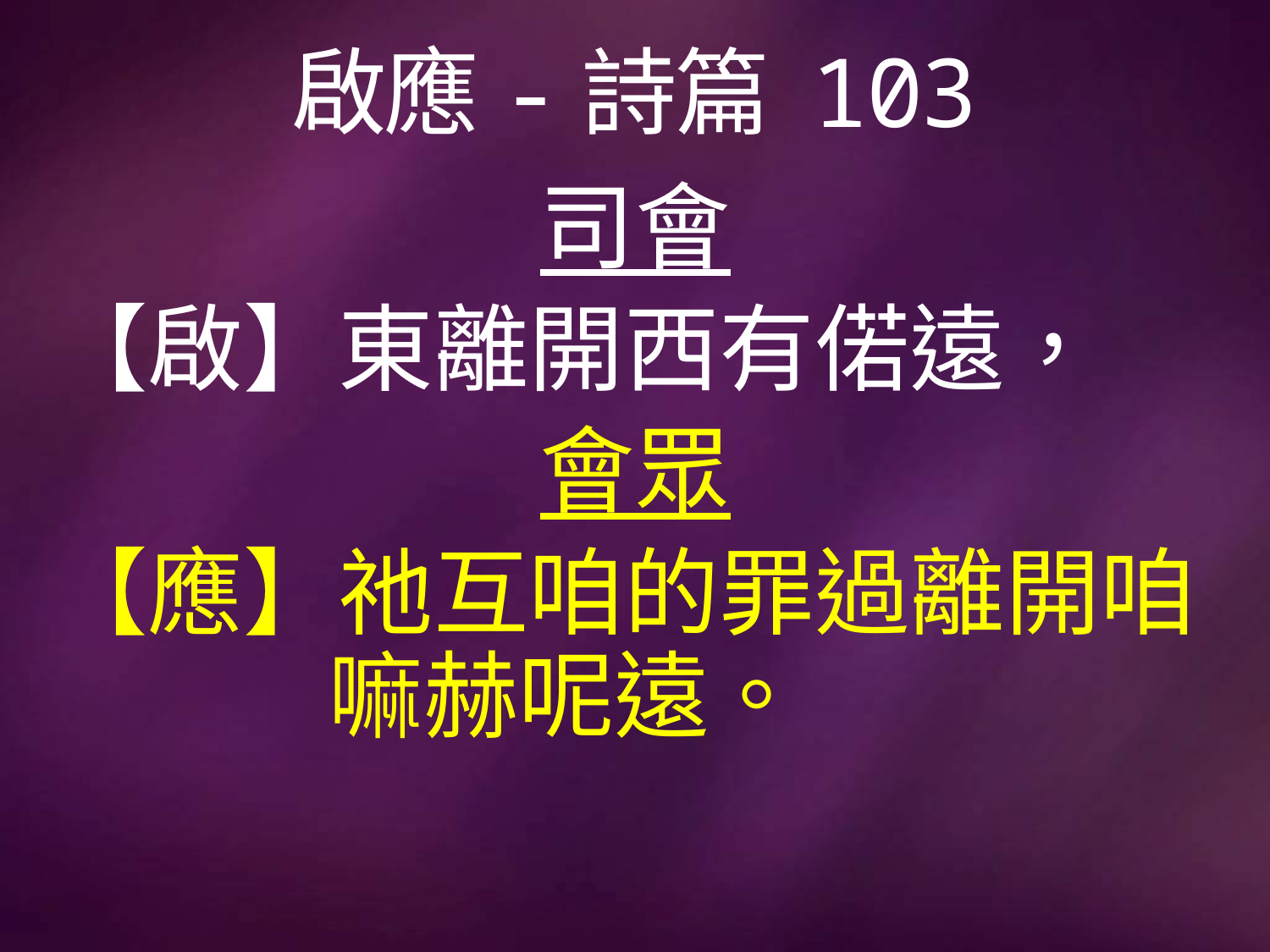

# 啟應-詩篇 103
司會
【啟】東離開西有偌遠，
會眾
【應】祂互咱的罪過離開咱		 嘛赫呢遠。